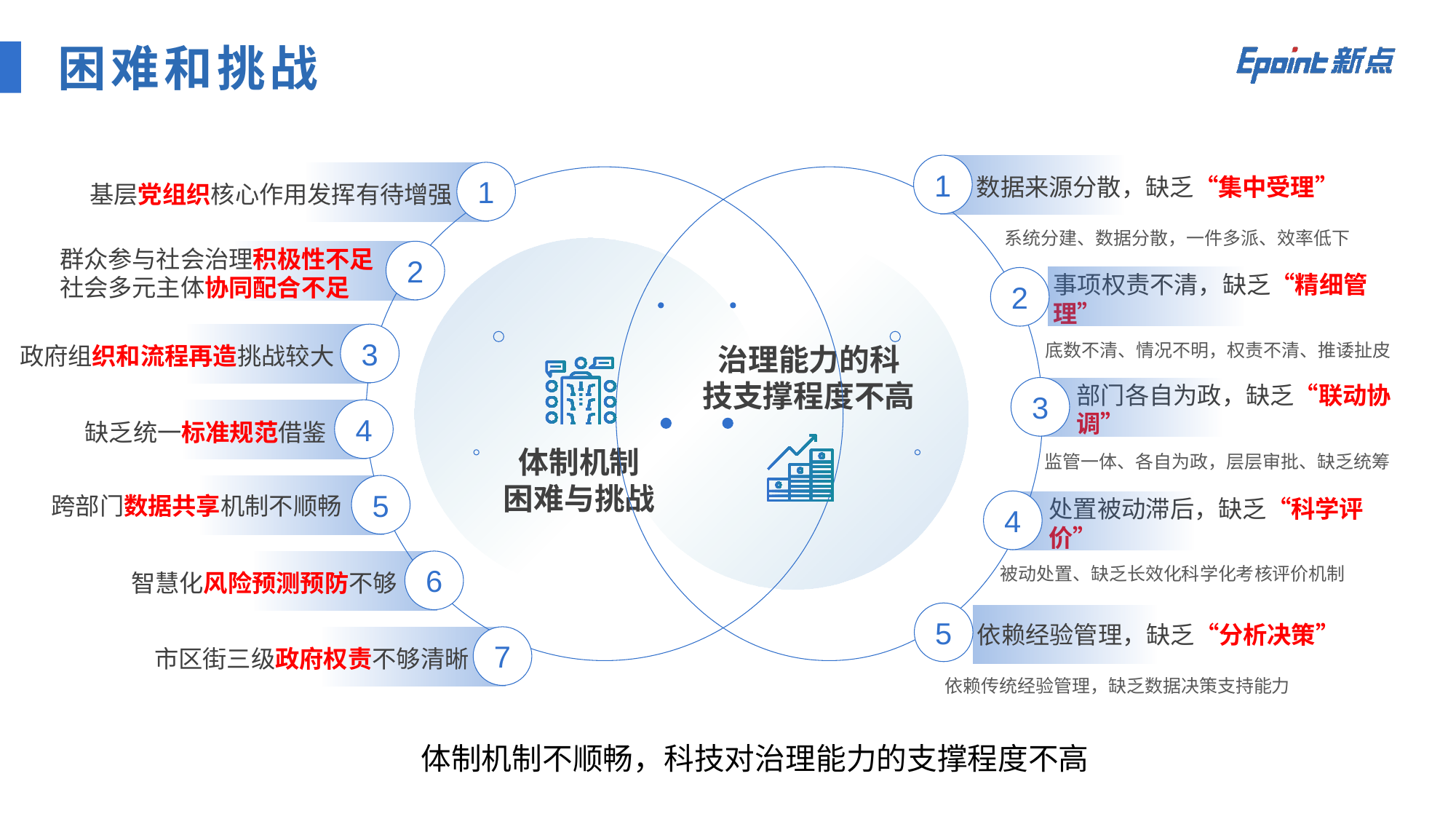

困难和挑战
1

数据来源分散，缺乏“集中受理”
1

基层党组织核心作用发挥有待增强

系统分建、数据分散，一件多派、效率低下
群众参与社会治理积极性不足社会多元主体协同配合不足
2

2
事项权责不清，缺乏“精细管理”

3

政府组织和流程再造挑战较大
底数不清、情况不明，权责不清、推诿扯皮
治理能力的科
技支撑程度不高

3

部门各自为政，缺乏“联动协调”
4

缺乏统一标准规范借鉴

体制机制
困难与挑战
监管一体、各自为政，层层审批、缺乏统筹
5

跨部门数据共享机制不顺畅
4

处置被动滞后，缺乏“科学评价”
6

智慧化风险预测预防不够
被动处置、缺乏长效化科学化考核评价机制
5
依赖经验管理，缺乏“分析决策”

7

市区街三级政府权责不够清晰
依赖传统经验管理，缺乏数据决策支持能力
体制机制不顺畅，科技对治理能力的支撑程度不高